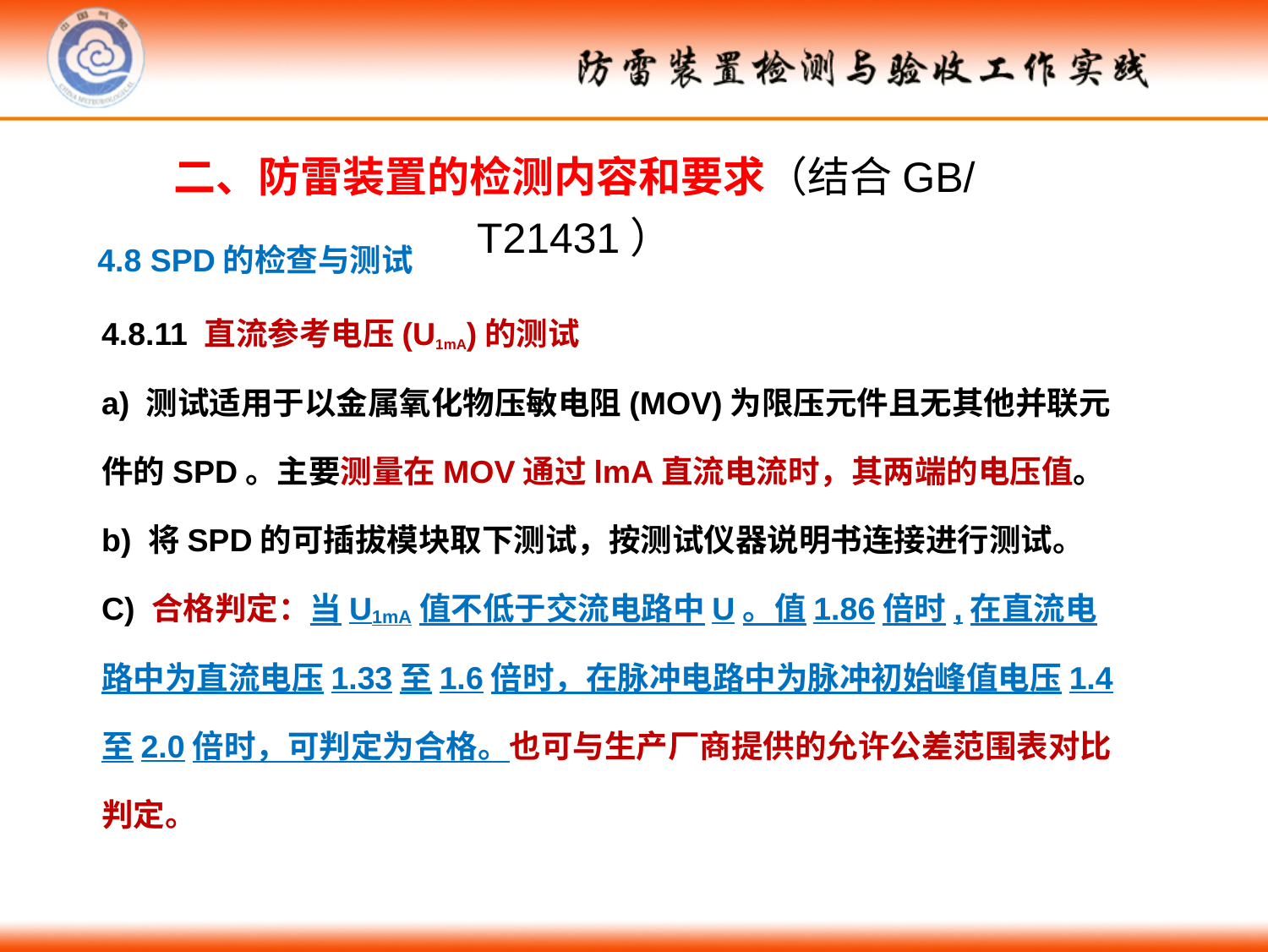

二、防雷装置的检测内容和要求（结合GB/T21431）
4.8 SPD的检查与测试
4.8.11 直流参考电压(U1mA)的测试
a) 测试适用于以金属氧化物压敏电阻(MOV)为限压元件且无其他并联元件的SPD。主要测量在MOV通过lmA直流电流时，其两端的电压值。
b) 将SPD的可插拔模块取下测试，按测试仪器说明书连接进行测试。
C) 合格判定：当U1mA值不低于交流电路中U。值1.86倍时,在直流电路中为直流电压1.33至1.6倍时，在脉冲电路中为脉冲初始峰值电压1.4至2.0倍时，可判定为合格。也可与生产厂商提供的允许公差范围表对比判定。